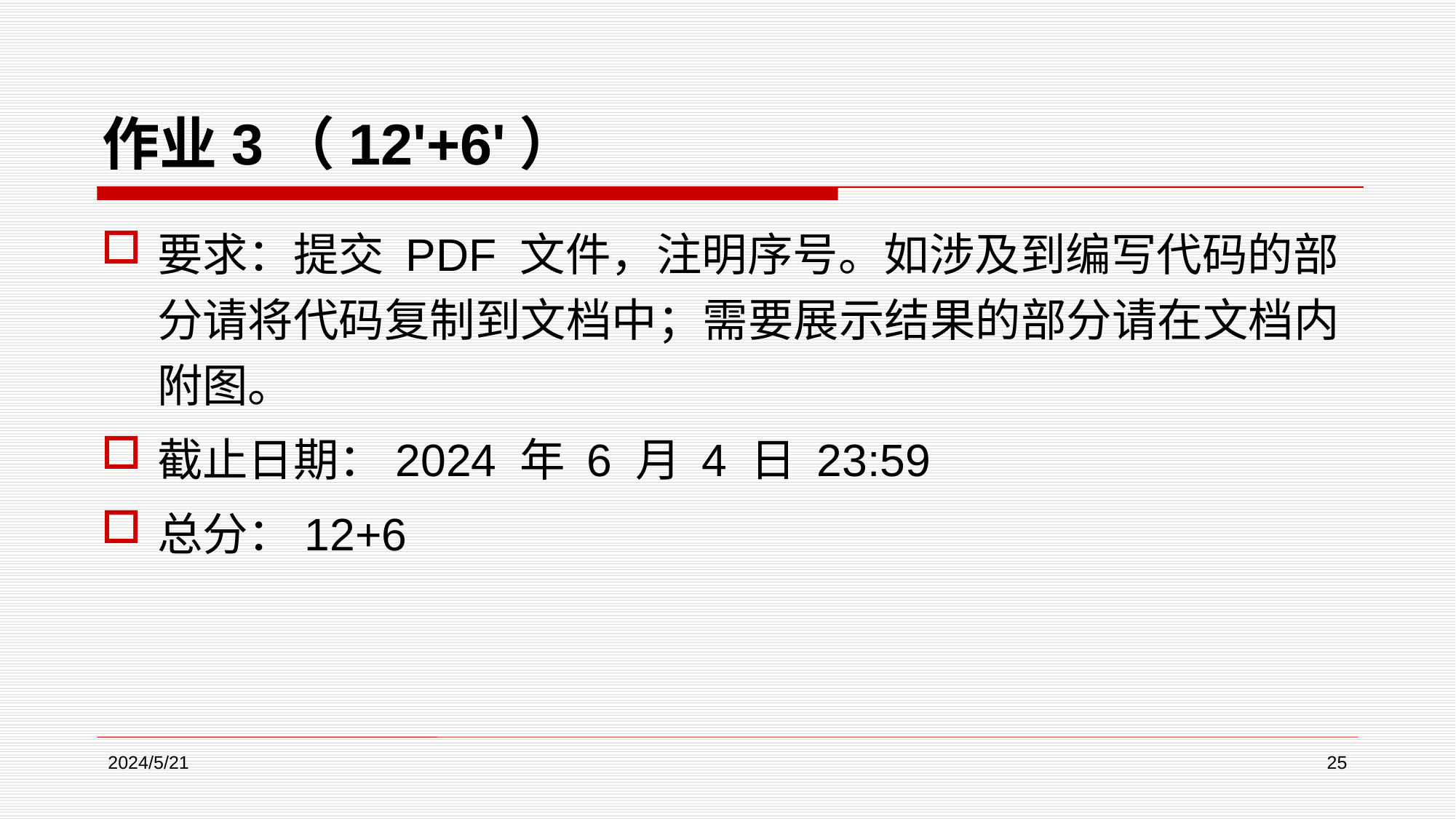

# 作业3（12'+6'）
要求：提交 PDF 文件，注明序号。如涉及到编写代码的部分请将代码复制到文档中；需要展示结果的部分请在文档内附图。
截止日期：2024 年 6 月 4 日 23:59
总分：12+6

2024/5/21
25